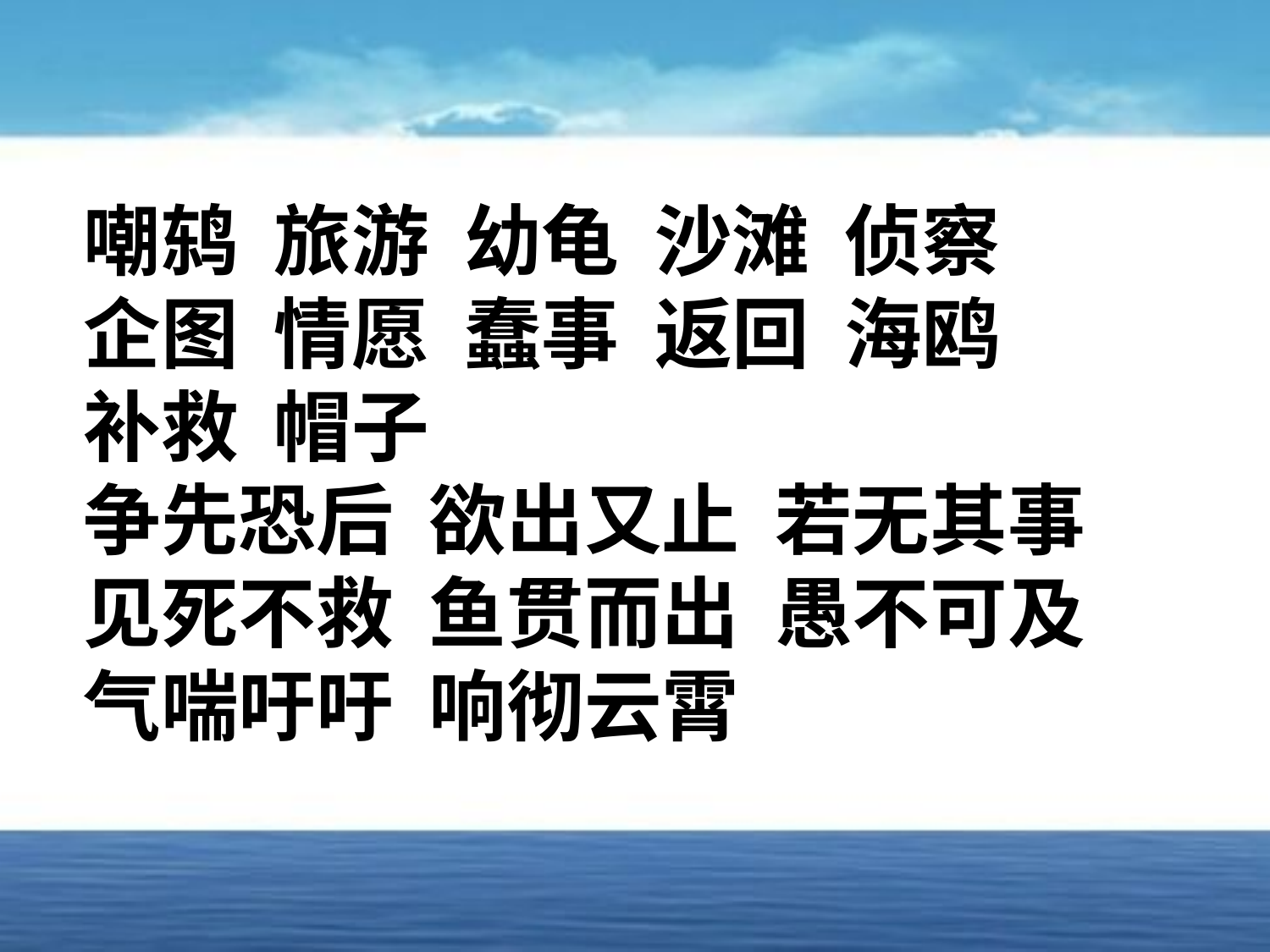

嘲鸫  旅游  幼龟  沙滩  侦察
 企图  情愿  蠢事  返回  海鸥
 补救  帽子
 争先恐后  欲出又止  若无其事
 见死不救  鱼贯而出  愚不可及
 气喘吁吁  响彻云霄